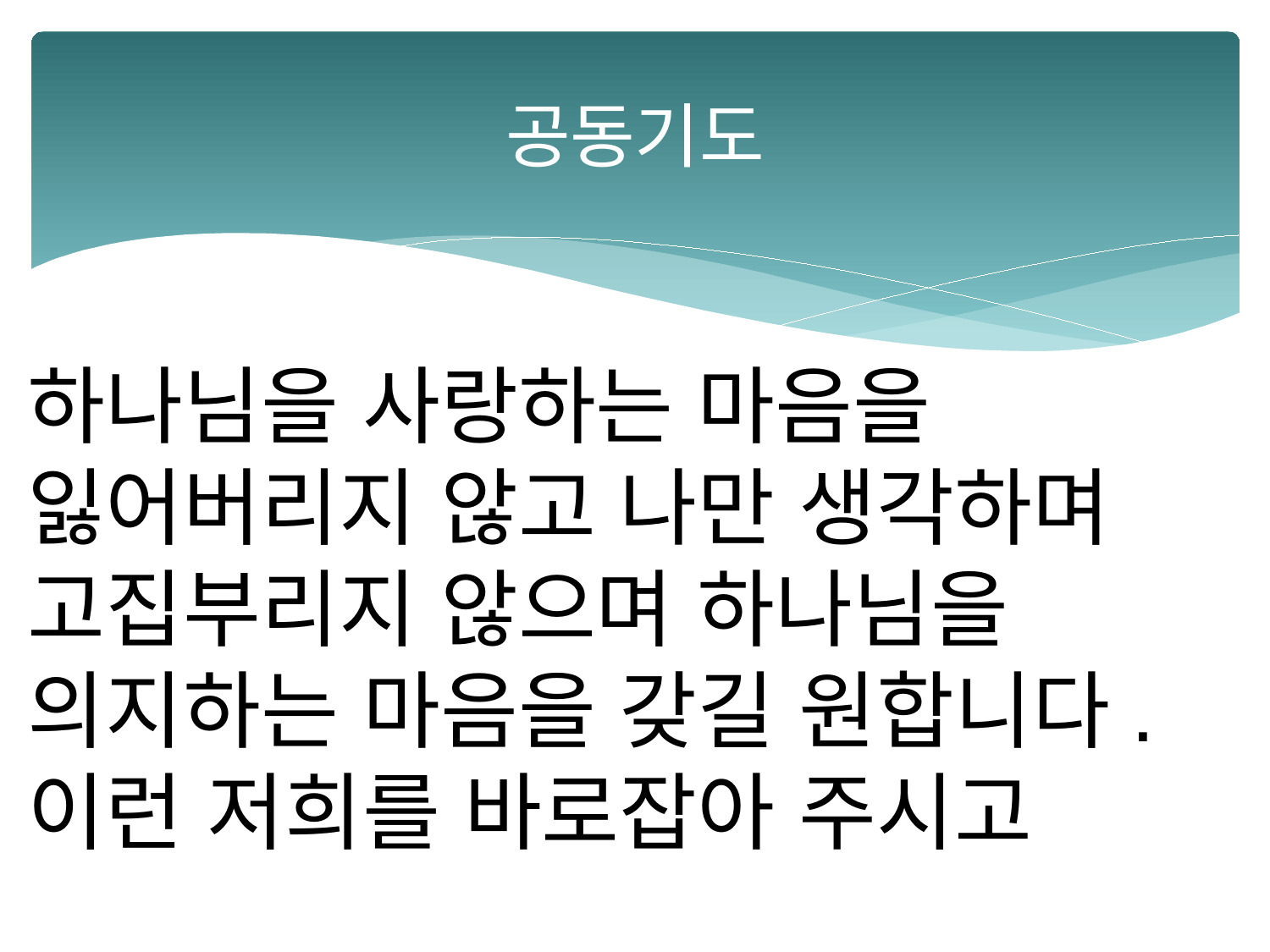

# 공동기도

하나님을 사랑하는 마음을
잃어버리지 않고 나만 생각하며
고집부리지 않으며 하나님을
의지하는 마음을 갖길 원합니다.
이런 저희를 바로잡아 주시고